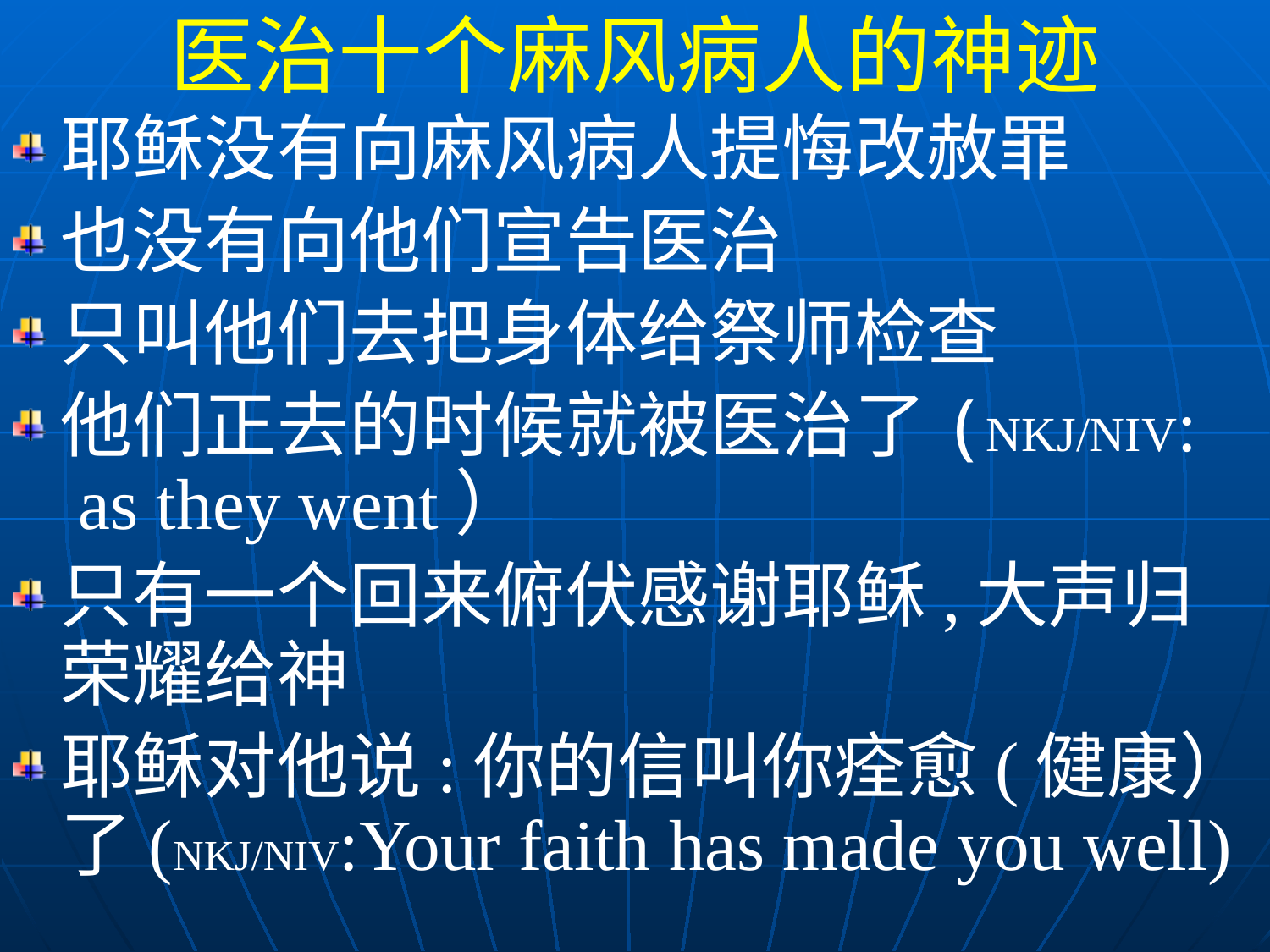

医治十个麻风病人的神迹
耶稣没有向麻风病人提悔改赦罪
也没有向他们宣告医治
只叫他们去把身体给祭师检查
他们正去的时候就被医治了(NKJ/NIV:     as they went）
只有一个回来俯伏感谢耶稣,大声归荣耀给神
耶稣对他说:你的信叫你痊愈(健康）了(NKJ/NIV:Your faith has made you well)